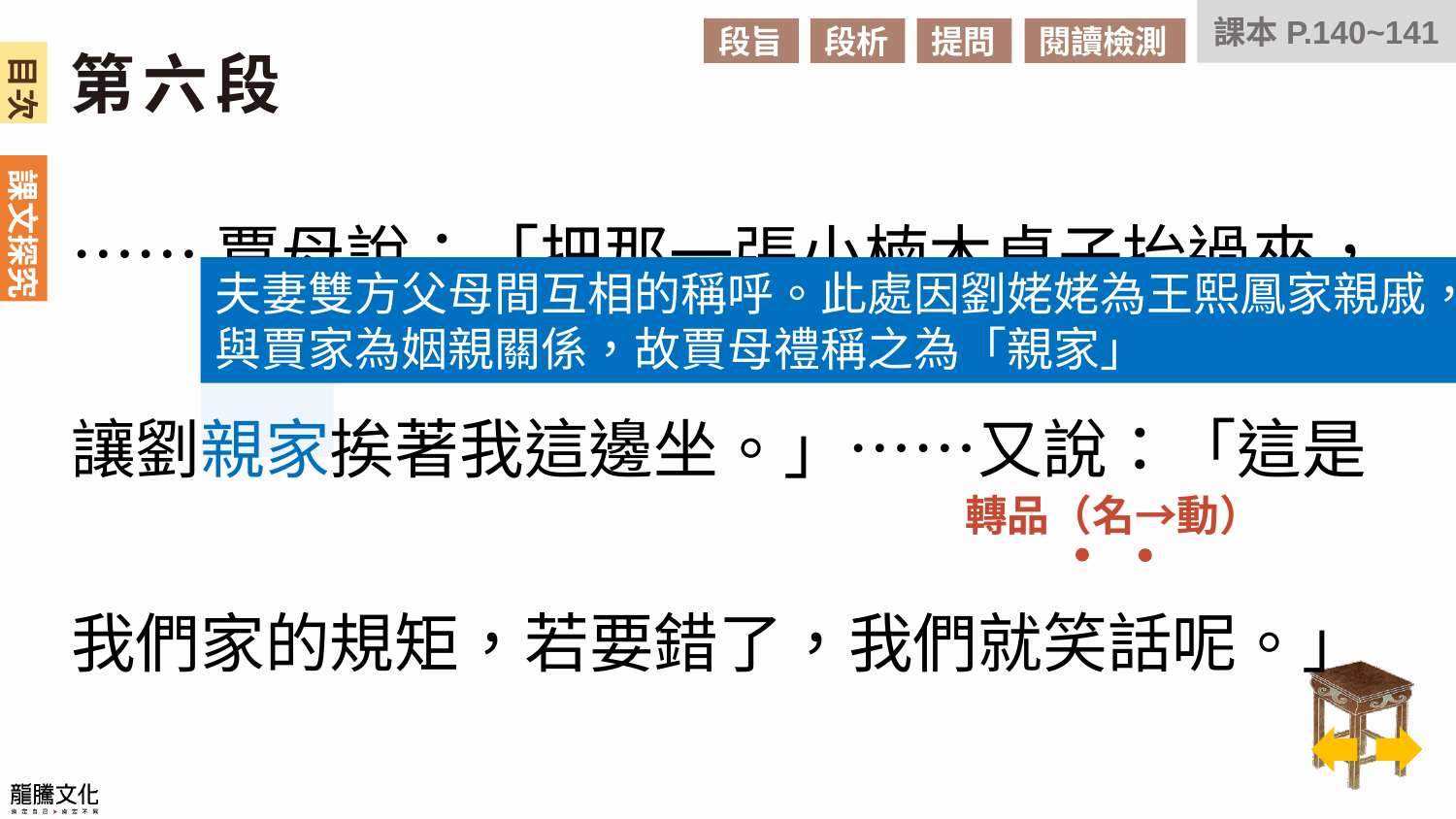

課本P.140~141
段旨
段析
提問
閱讀檢測
第六段
……賈母說：「把那一張小楠木桌子抬過來，讓劉親家挨著我這邊坐。」……又說：「這是我們家的規矩，若要錯了，我們就笑話呢。」
夫妻雙方父母間互相的稱呼。此處因劉姥姥為王熙鳳家親戚，與賈家為姻親關係，故賈母禮稱之為「親家」

轉品（名→動）